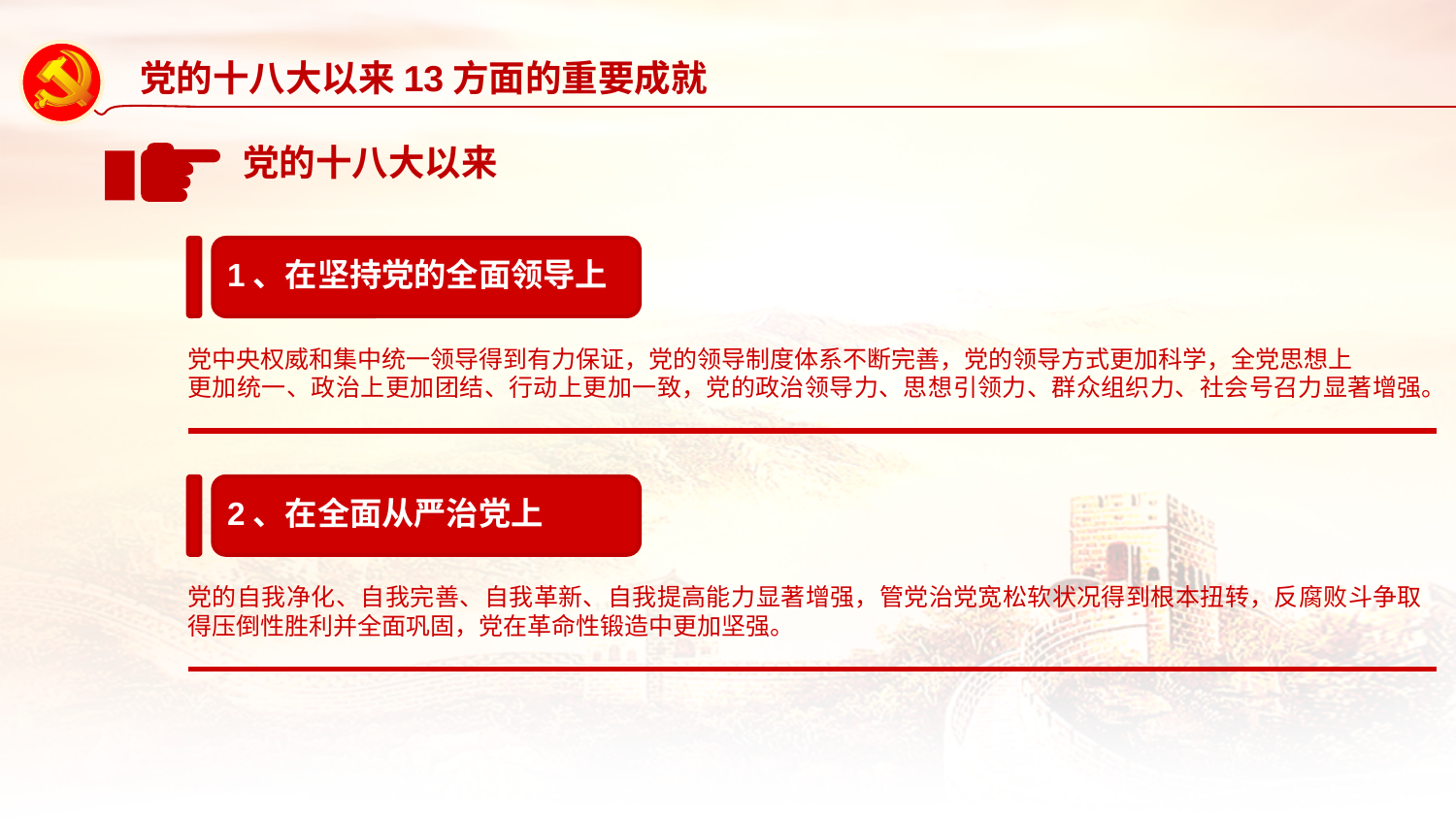

党的十八大以来13方面的重要成就
党的十八大以来

1、在坚持党的全面领导上
党中央权威和集中统一领导得到有力保证，党的领导制度体系不断完善，党的领导方式更加科学，全党思想上
更加统一、政治上更加团结、行动上更加一致，党的政治领导力、思想引领力、群众组织力、社会号召力显著增强。

2、在全面从严治党上
党的自我净化、自我完善、自我革新、自我提高能力显著增强，管党治党宽松软状况得到根本扭转，反腐败斗争取得压倒性胜利并全面巩固，党在革命性锻造中更加坚强。